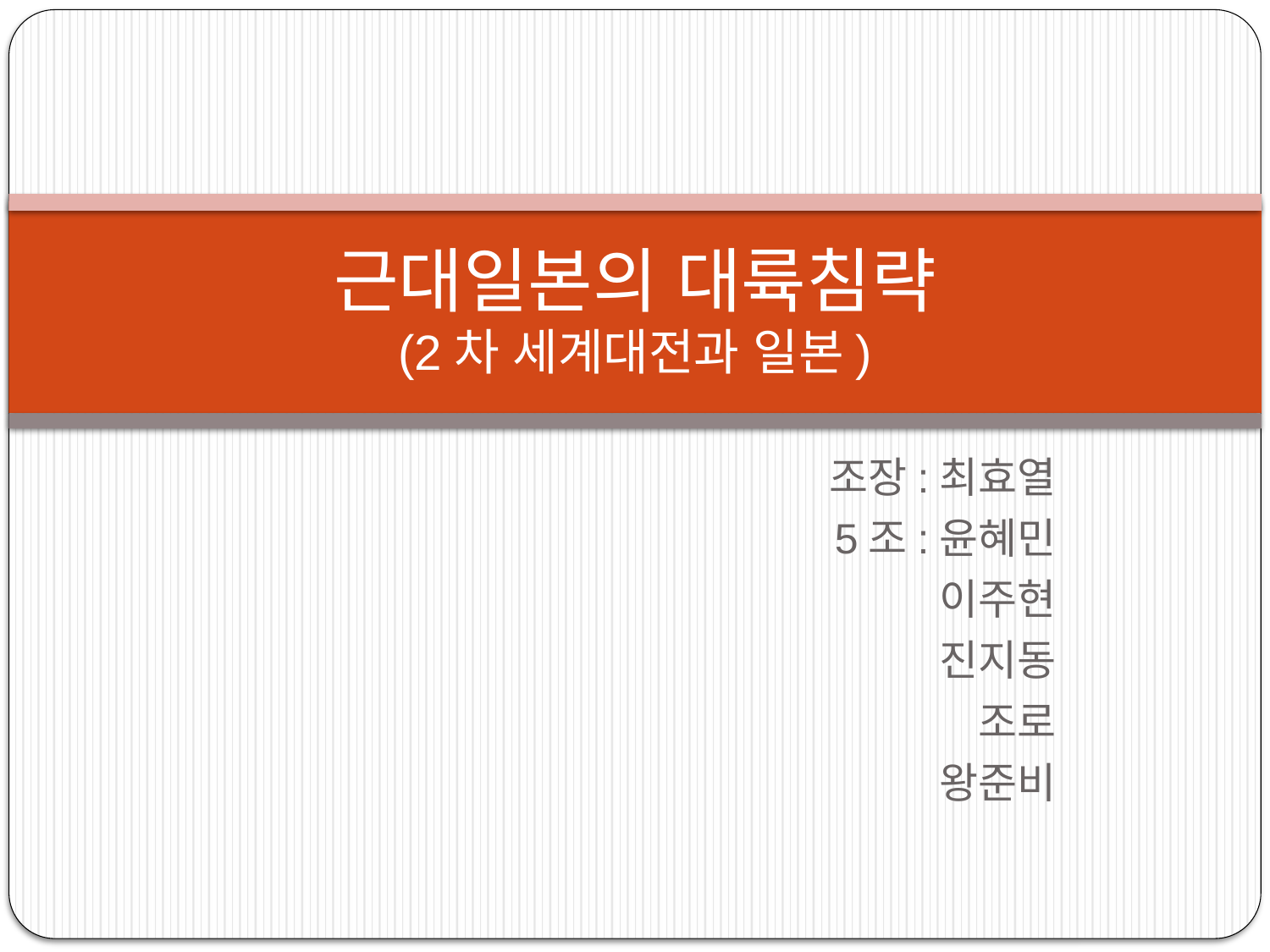

# 근대일본의 대륙침략 (2차 세계대전과 일본)
조장:최효열
5조:윤혜민
이주현
진지동
조로
왕준비